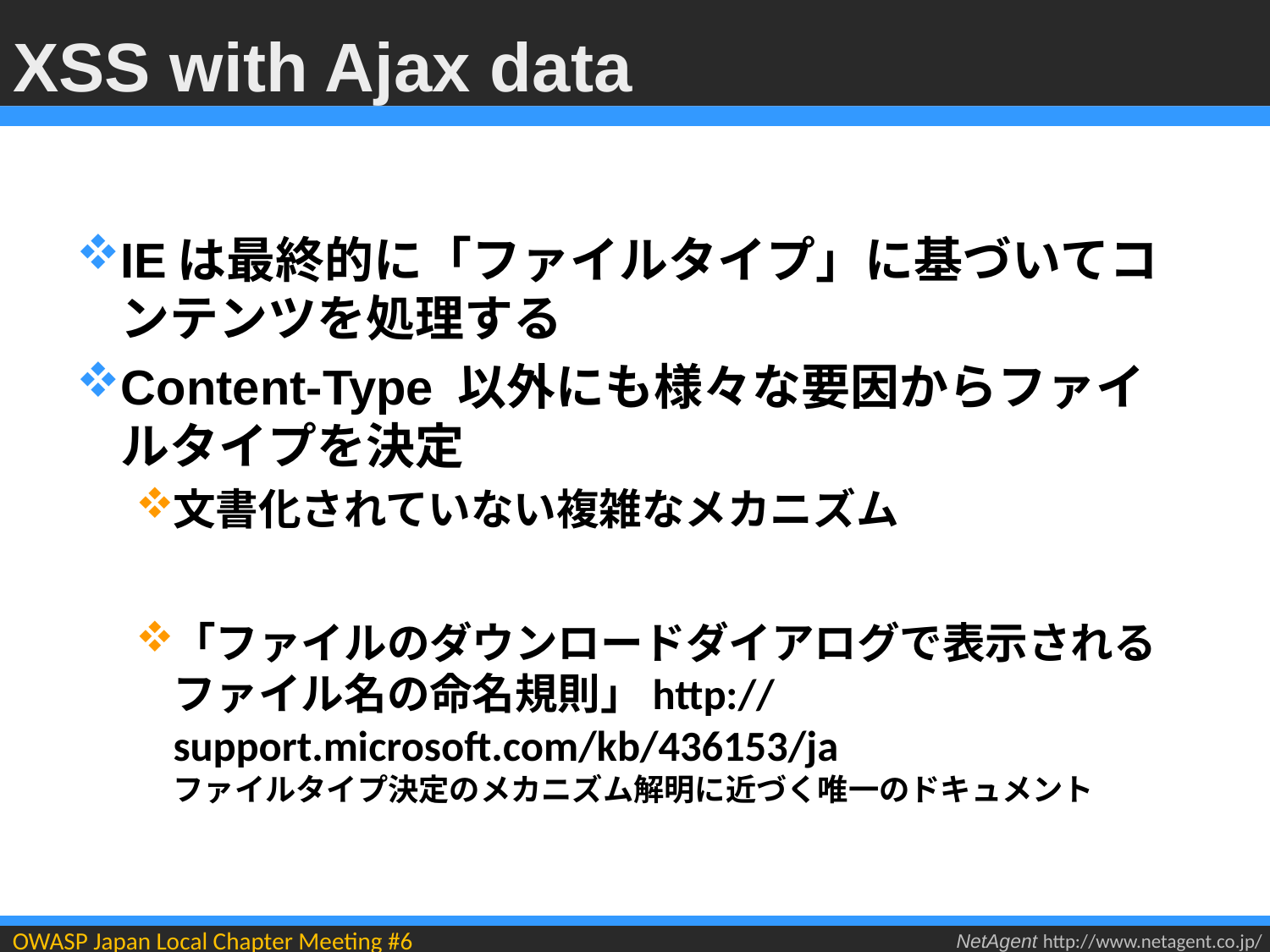

# XSS with Ajax data
IEは最終的に「ファイルタイプ」に基づいてコンテンツを処理する
Content-Type 以外にも様々な要因からファイルタイプを決定
文書化されていない複雑なメカニズム

「ファイルのダウンロードダイアログで表示されるファイル名の命名規則」http://support.microsoft.com/kb/436153/ja
ファイルタイプ決定のメカニズム解明に近づく唯一のドキュメント